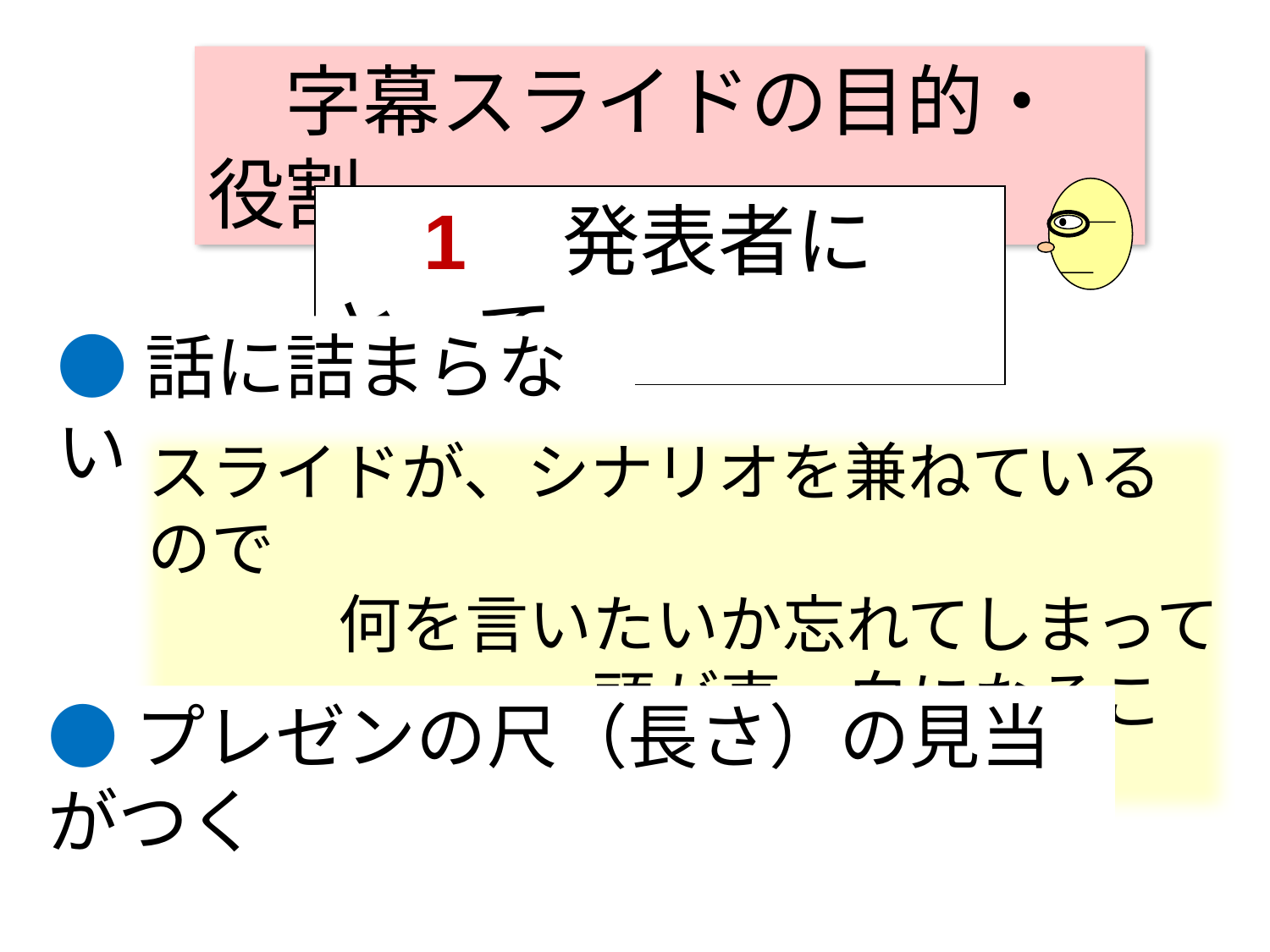

字幕スライドの目的・役割

　1　発表者にとって
●話に詰まらない
スライドが、シナリオを兼ねているので
　　　何を言いたいか忘れてしまって
　　　　　　　頭が真っ白になることがない
●プレゼンの尺（長さ）の見当がつく